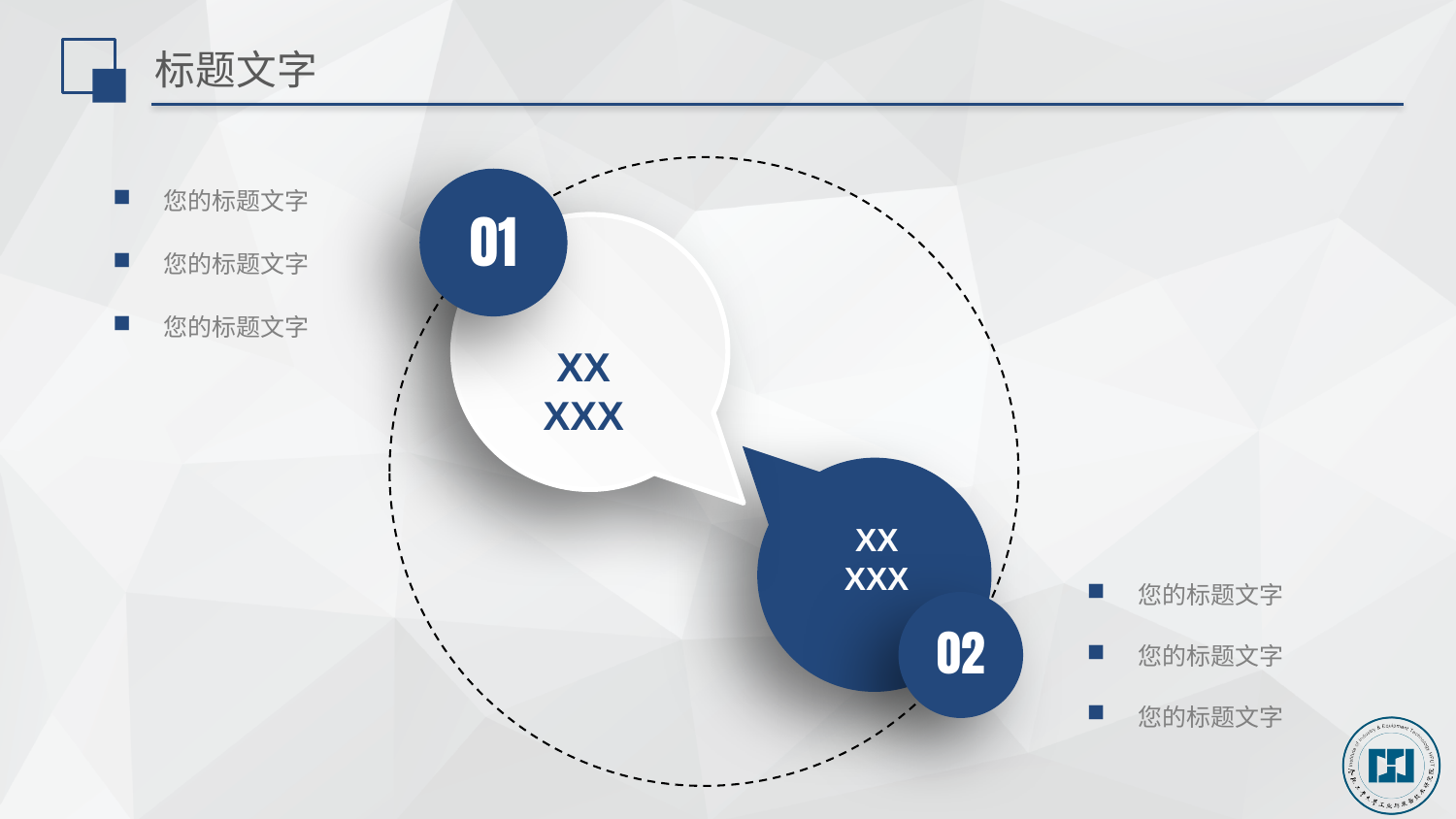

# 标题文字

01
您的标题文字

您的标题文字
您的标题文字
XX
XXX

XX
XXX
您的标题文字

02
您的标题文字
您的标题文字